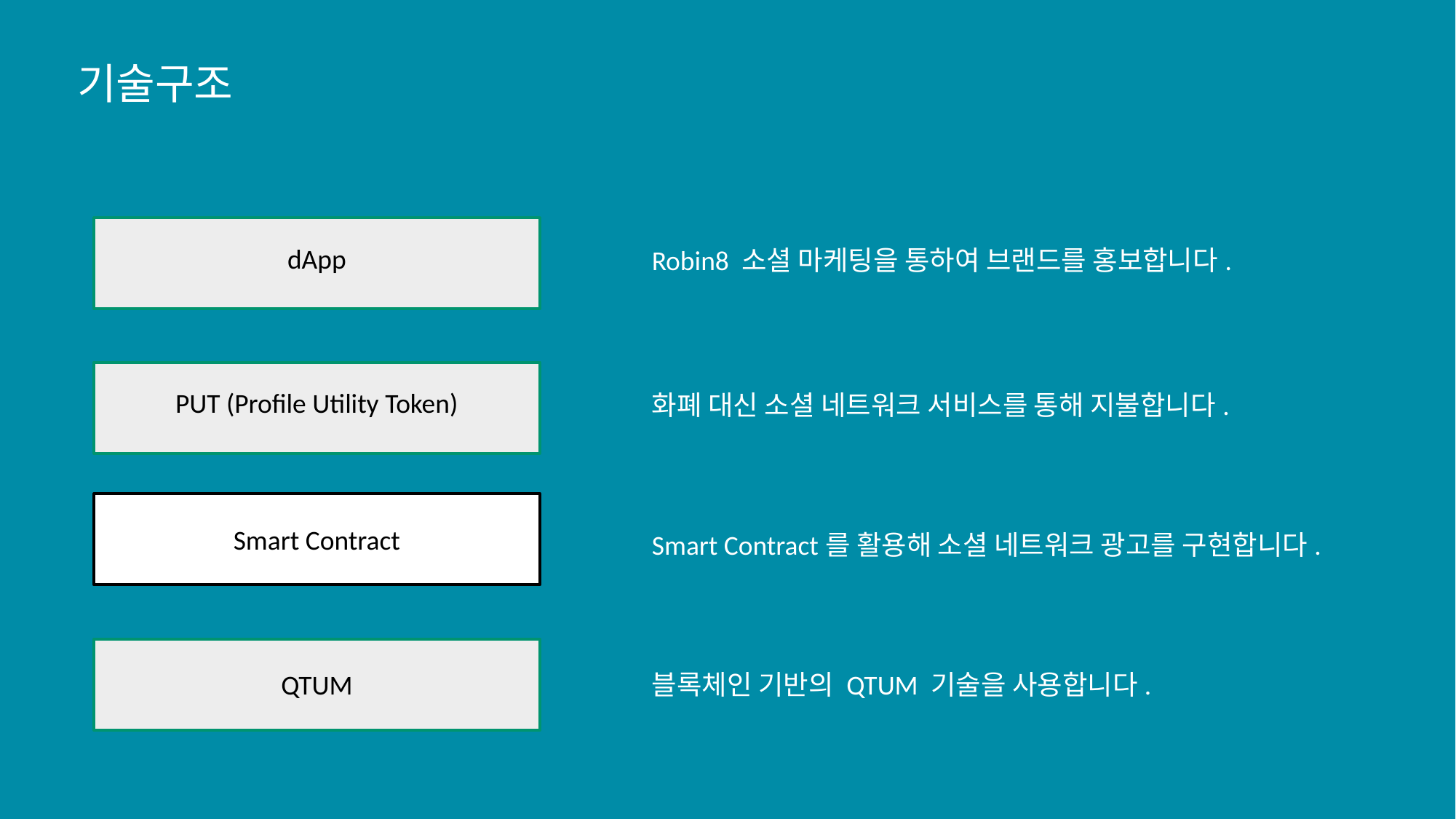

기술구조

dApp
Robin8 소셜 마케팅을 통하여 브랜드를 홍보합니다.

PUT (Profile Utility Token)
화폐 대신 소셜 네트워크 서비스를 통해 지불합니다.
Smart Contract
Smart Contract를 활용해 소셜 네트워크 광고를 구현합니다.

QTUM
블록체인 기반의 QTUM 기술을 사용합니다.